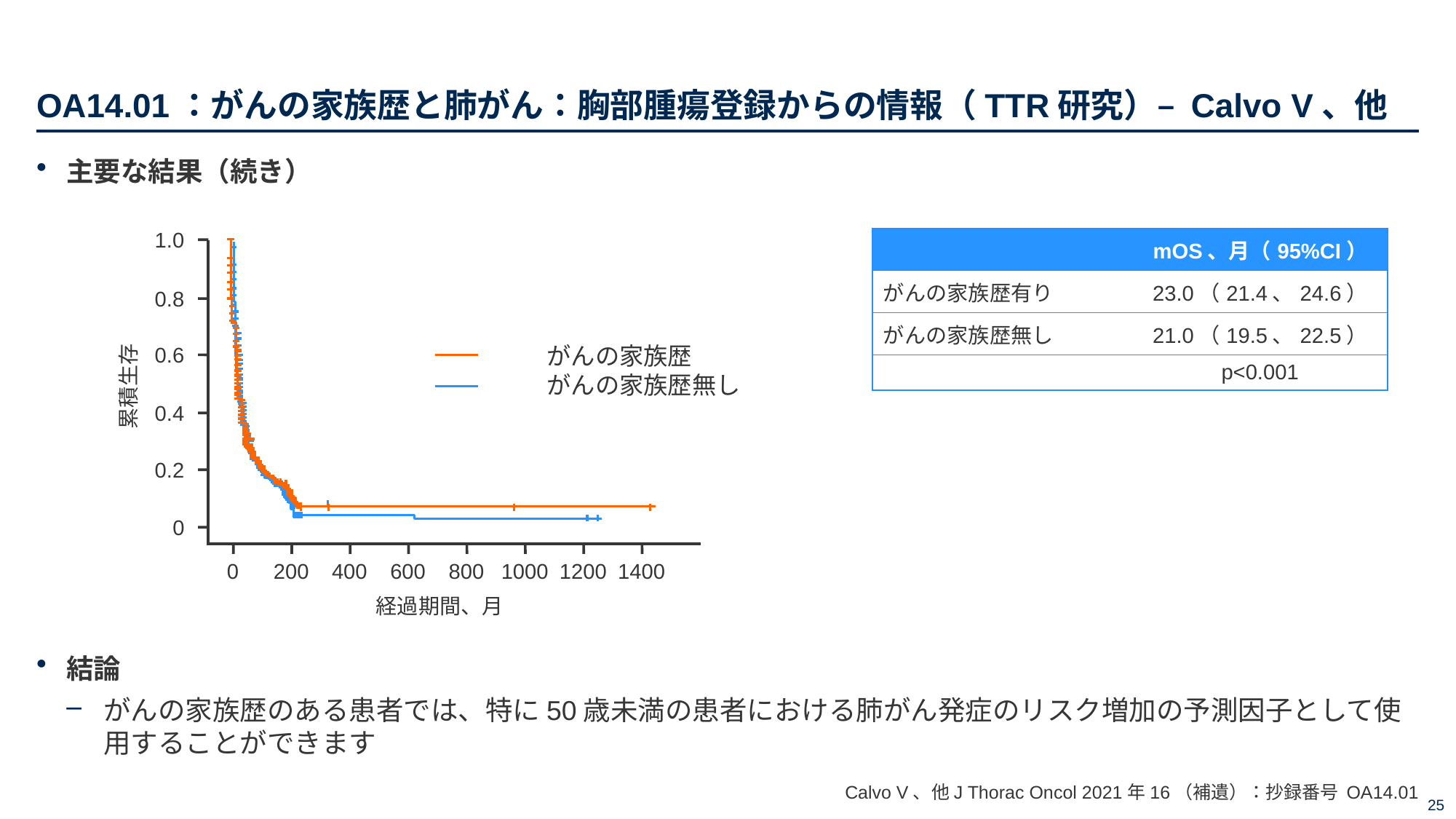

# OA14.01：がんの家族歴と肺がん：胸部腫瘍登録からの情報（TTR研究）– Calvo V、他
主要な結果（続き）
結論
がんの家族歴のある患者では、特に50歳未満の患者における肺がん発症のリスク増加の予測因子として使用することができます
1.0

0.8

0.6

累積生存
0.4

0.2

0

|  | mOS、月（95%CI） |
| --- | --- |
| がんの家族歴有り | 23.0（21.4、24.6） |
| がんの家族歴無し | 21.0（19.5、22.5） |
|  | p<0.001 |

がんの家族歴
がんの家族歴無し

0
200
400
600
800
1000
1200
1400
経過期間、月
Calvo V、他J Thorac Oncol 2021年16（補遺）：抄録番号 OA14.01